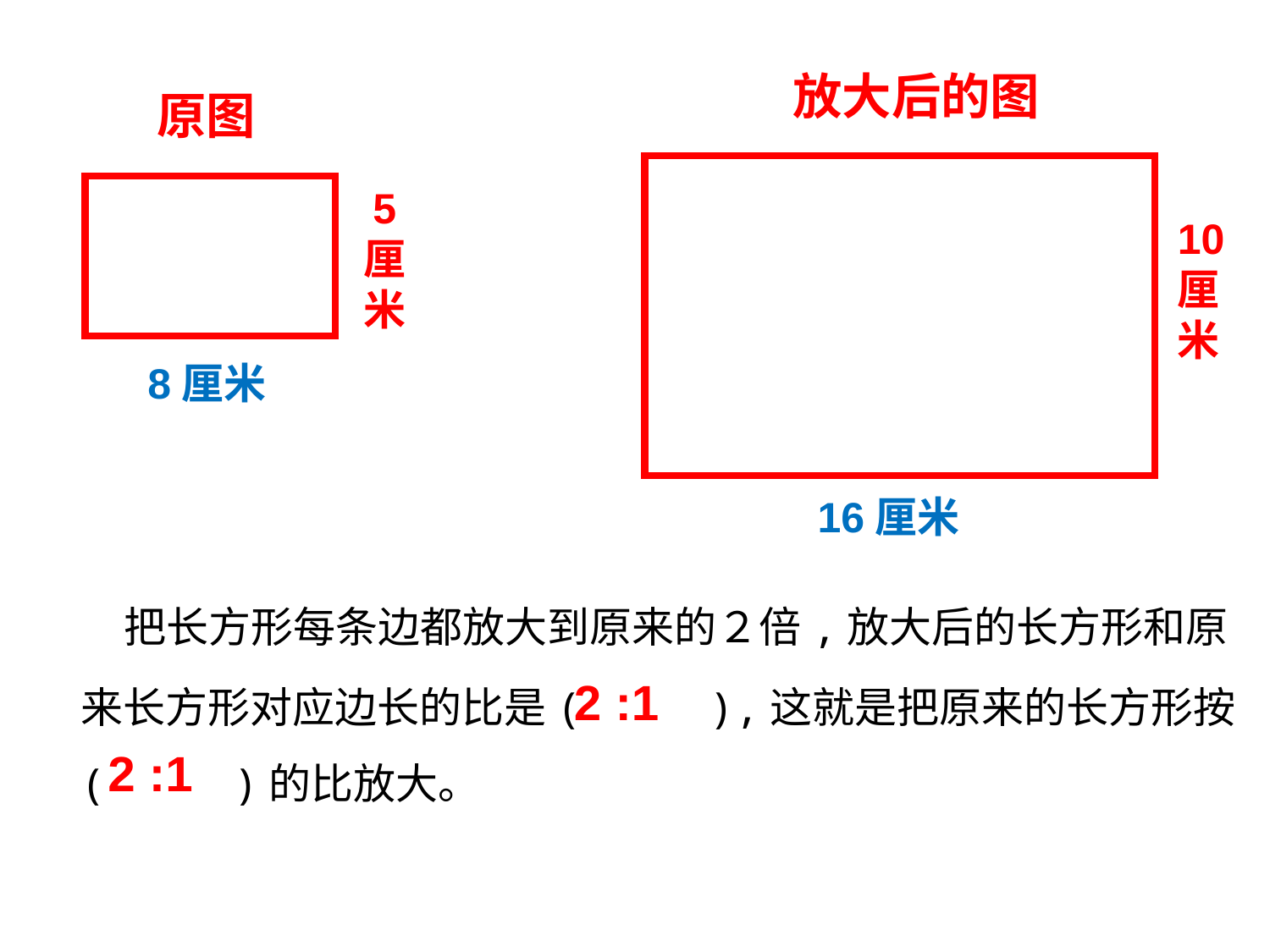

放大后的图
原图

5
厘
米

10
厘
米
8厘米
16厘米
  把长方形每条边都放大到原来的２倍,放大后的长方形和原来长方形对应边长的比是(     ),这就是把原来的长方形按(     )的比放大。
2 :1
2 :1